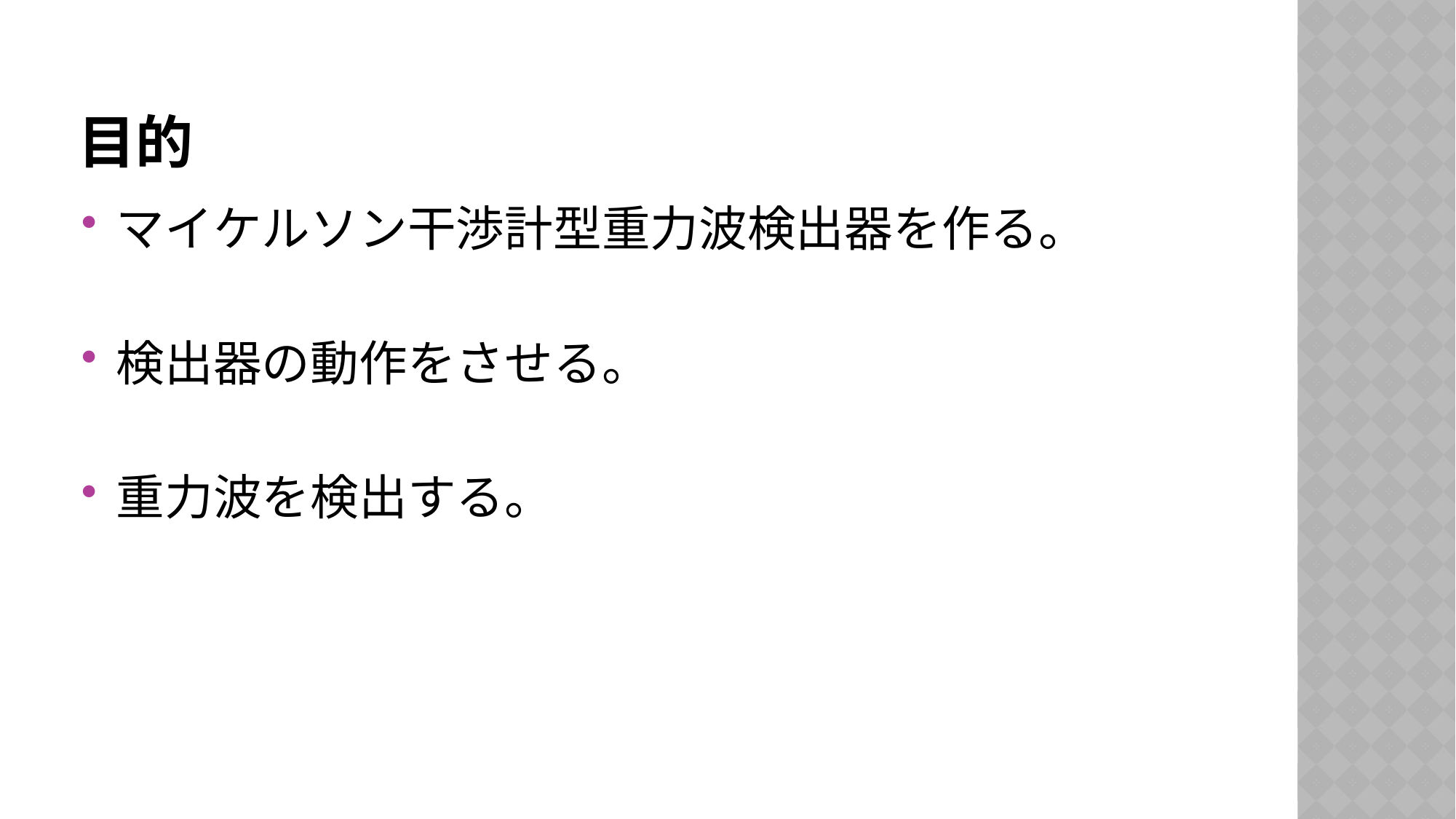

# 目的
マイケルソン干渉計型重力波検出器を作る。

検出器の動作をさせる。

重力波を検出する。